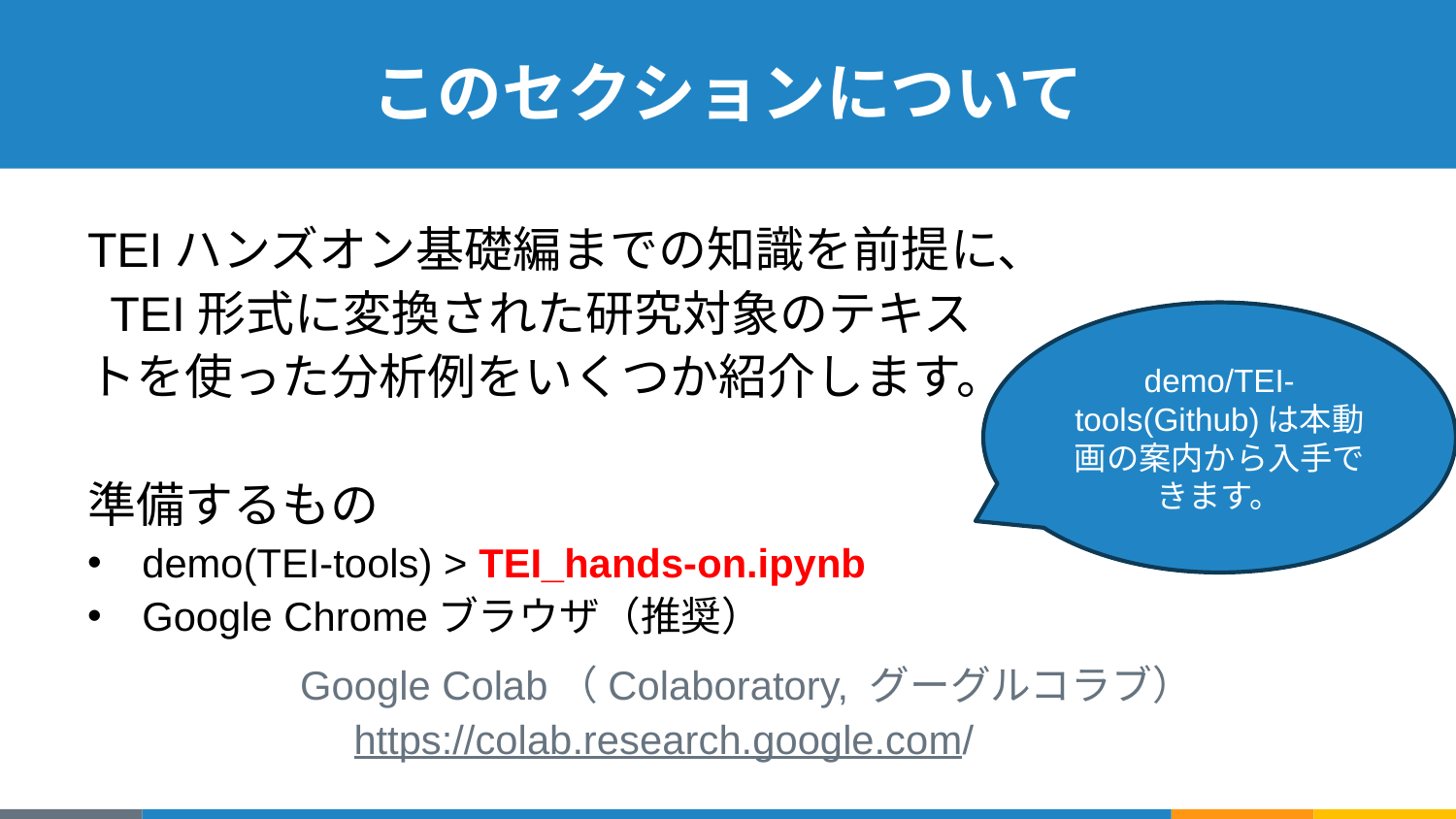

# このセクションについて
TEIハンズオン基礎編までの知識を前提に、 TEI形式に変換された研究対象のテキストを使った分析例をいくつか紹介します。

準備するもの
demo(TEI-tools) > TEI_hands-on.ipynb
Google Chromeブラウザ（推奨）
demo/TEI-tools(Github)は本動画の案内から入手できます。
Google Colab（Colaboratory, グーグルコラブ）
https://colab.research.google.com/